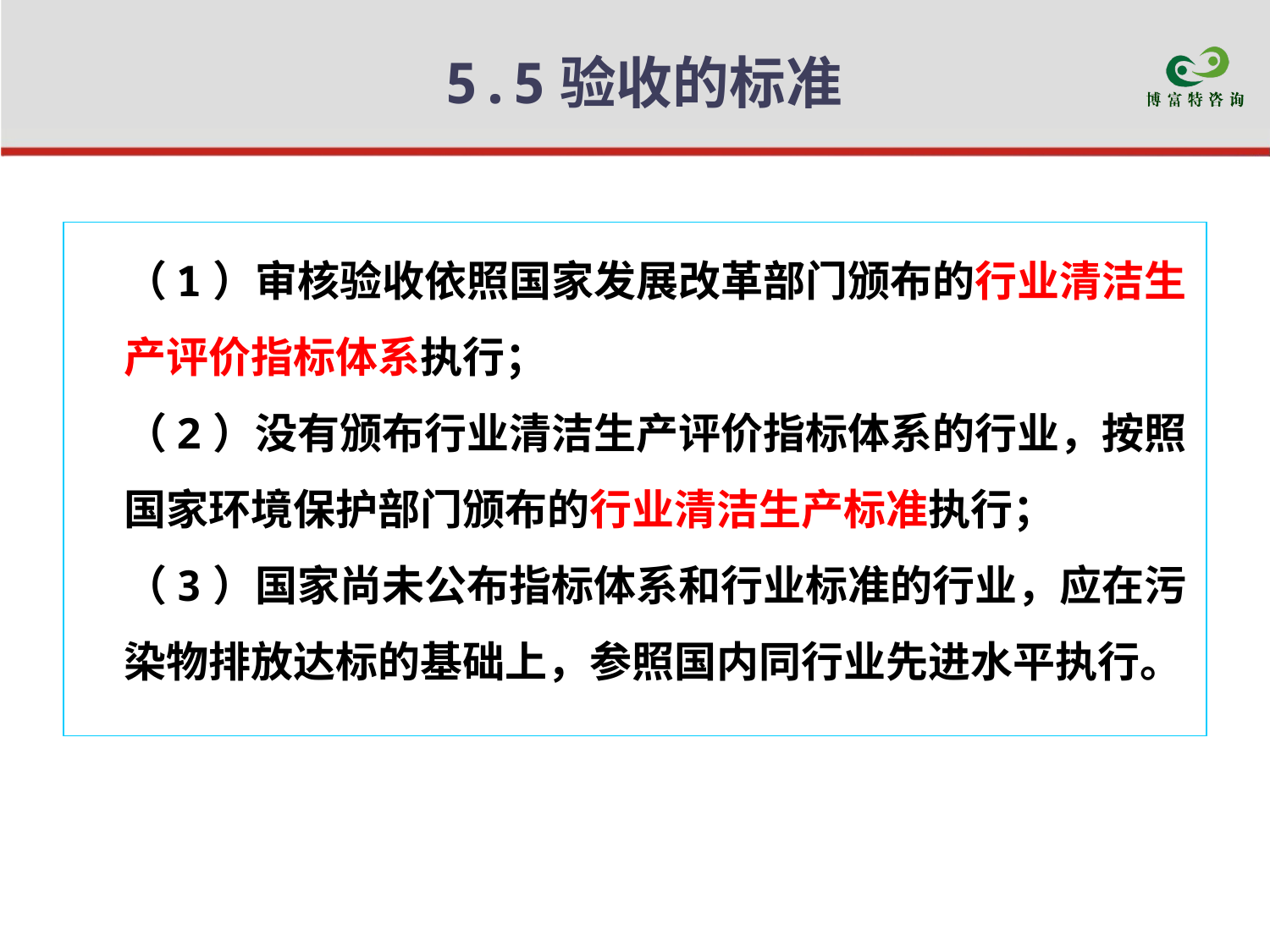

# 5.5验收的标准
    （1）审核验收依照国家发展改革部门颁布的行业清洁生产评价指标体系执行；
    （2）没有颁布行业清洁生产评价指标体系的行业，按照国家环境保护部门颁布的行业清洁生产标准执行；
    （3）国家尚未公布指标体系和行业标准的行业，应在污染物排放达标的基础上，参照国内同行业先进水平执行。